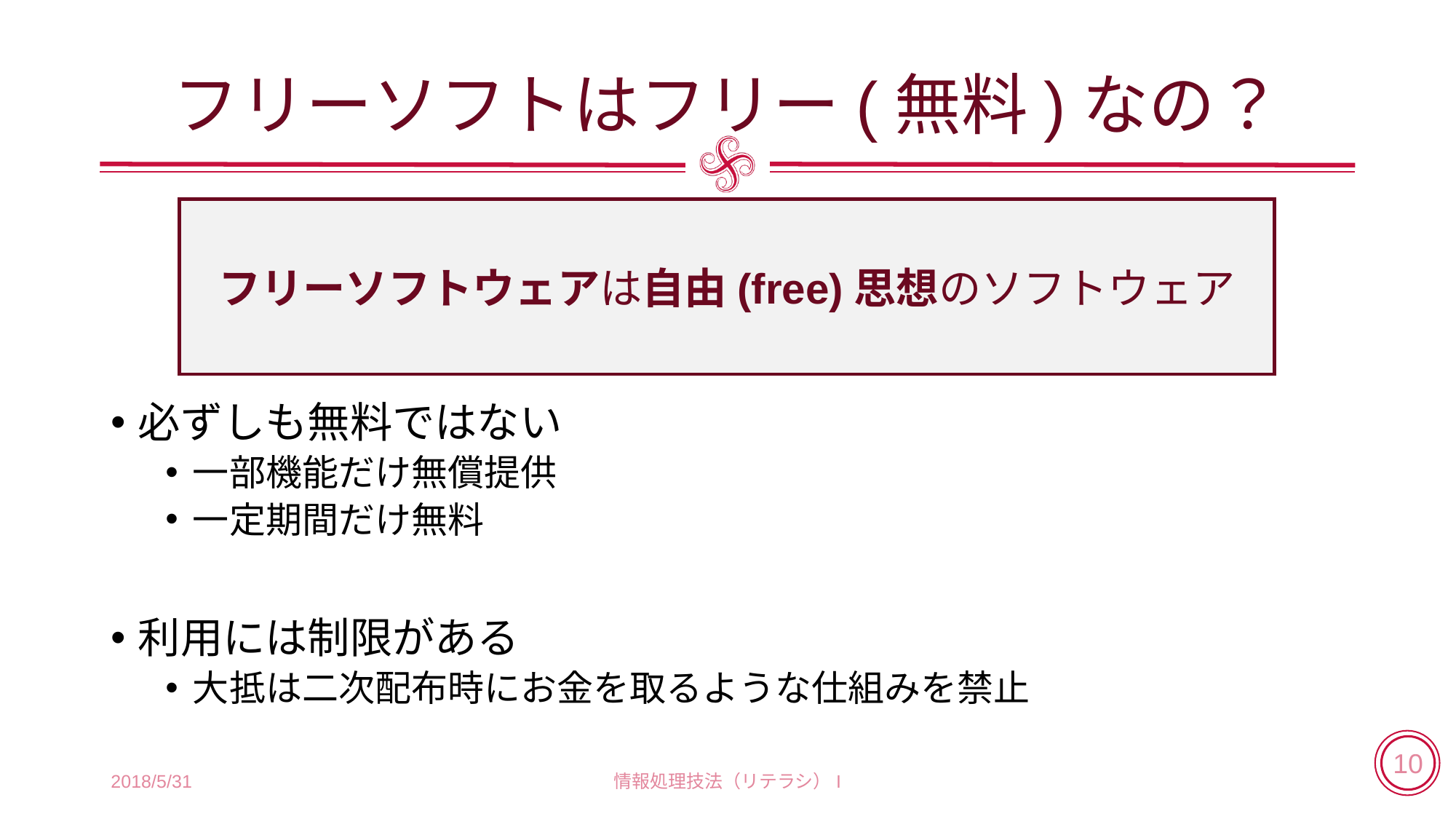

# フリーソフトはフリー(無料)なの？
フリーソフトウェアは自由(free)思想のソフトウェア
必ずしも無料ではない
一部機能だけ無償提供
一定期間だけ無料

利用には制限がある
大抵は二次配布時にお金を取るような仕組みを禁止
2018/5/31
情報処理技法（リテラシ）I